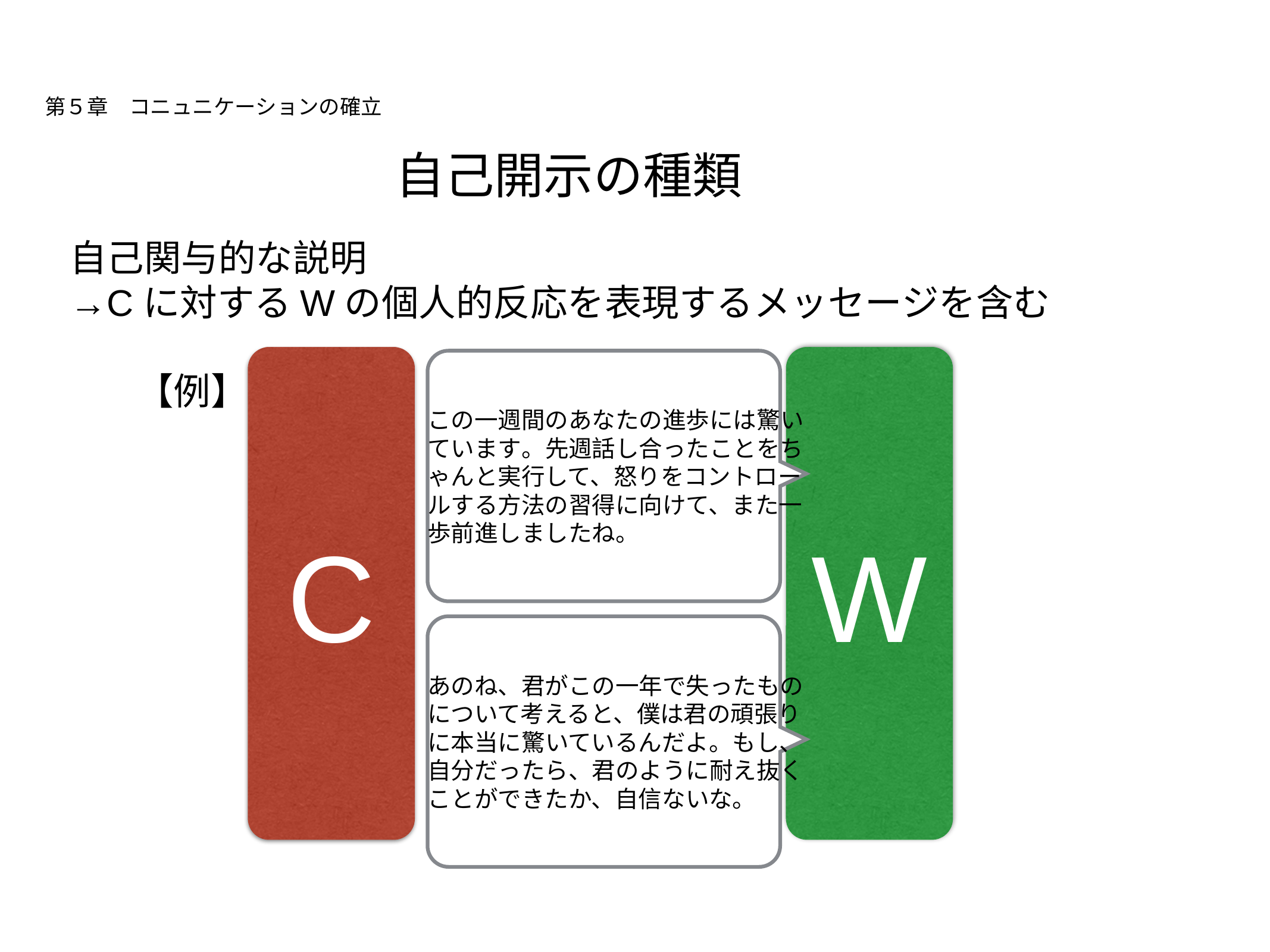

# 第５章　コニュニケーションの確立

自己開示の種類
自己関与的な説明
→Cに対するWの個人的反応を表現するメッセージを含む
C
W
この一週間のあなたの進歩には驚いています。先週話し合ったことをちゃんと実行して、怒りをコントロールする方法の習得に向けて、また一歩前進しましたね。
【例】
あのね、君がこの一年で失ったものについて考えると、僕は君の頑張りに本当に驚いているんだよ。もし、自分だったら、君のように耐え抜くことができたか、自信ないな。